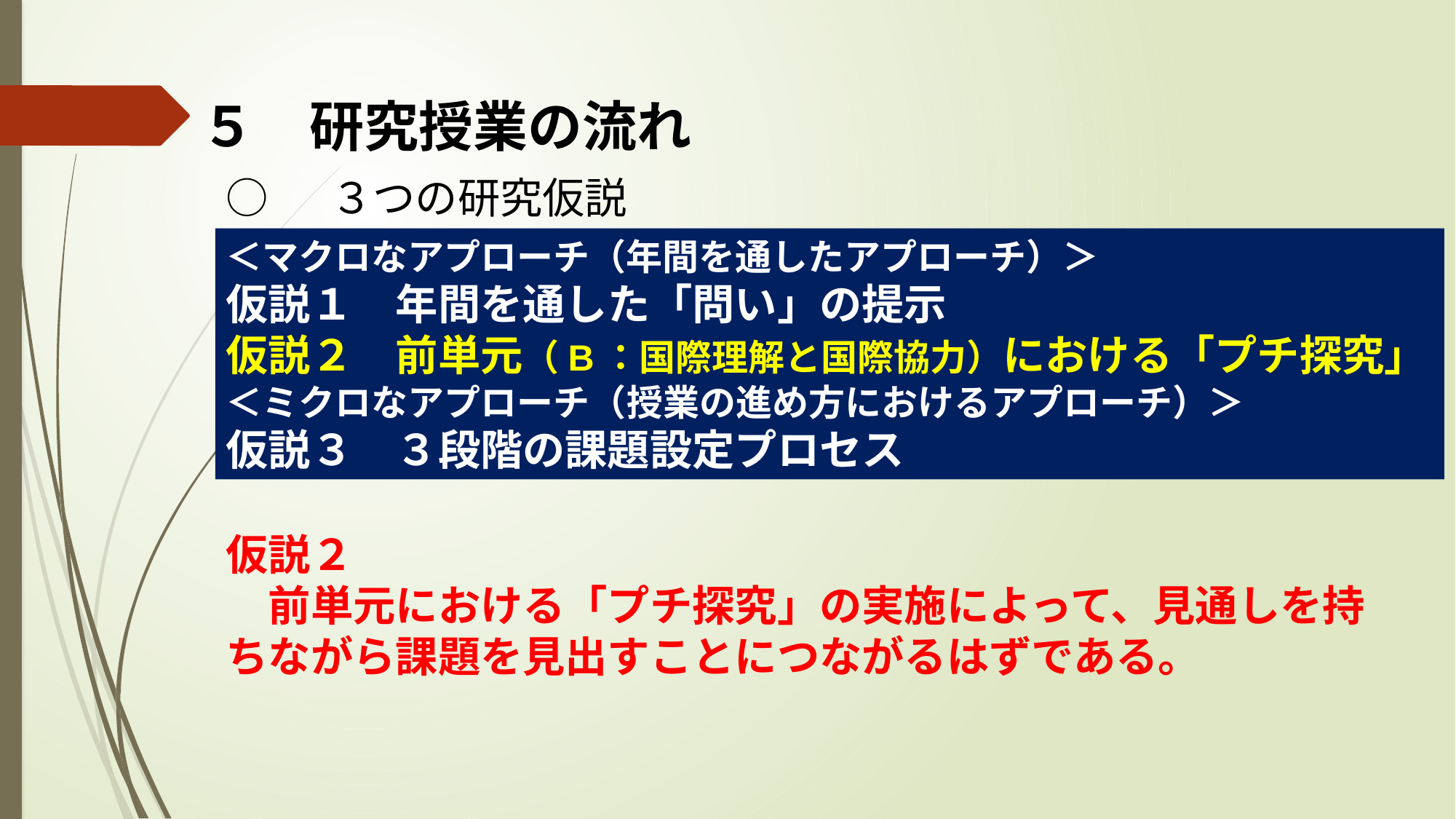

# ５　研究授業の流れ
○　 ３つの研究仮説
＜マクロなアプローチ（年間を通したアプローチ）＞
仮説１　年間を通した「問い」の提示
仮説２　前単元（B：国際理解と国際協力）における「プチ探究」
＜ミクロなアプローチ（授業の進め方におけるアプローチ）＞
仮説３　３段階の課題設定プロセス
仮説２
　前単元における「プチ探究」の実施によって、見通しを持
ちながら課題を見出すことにつながるはずである。